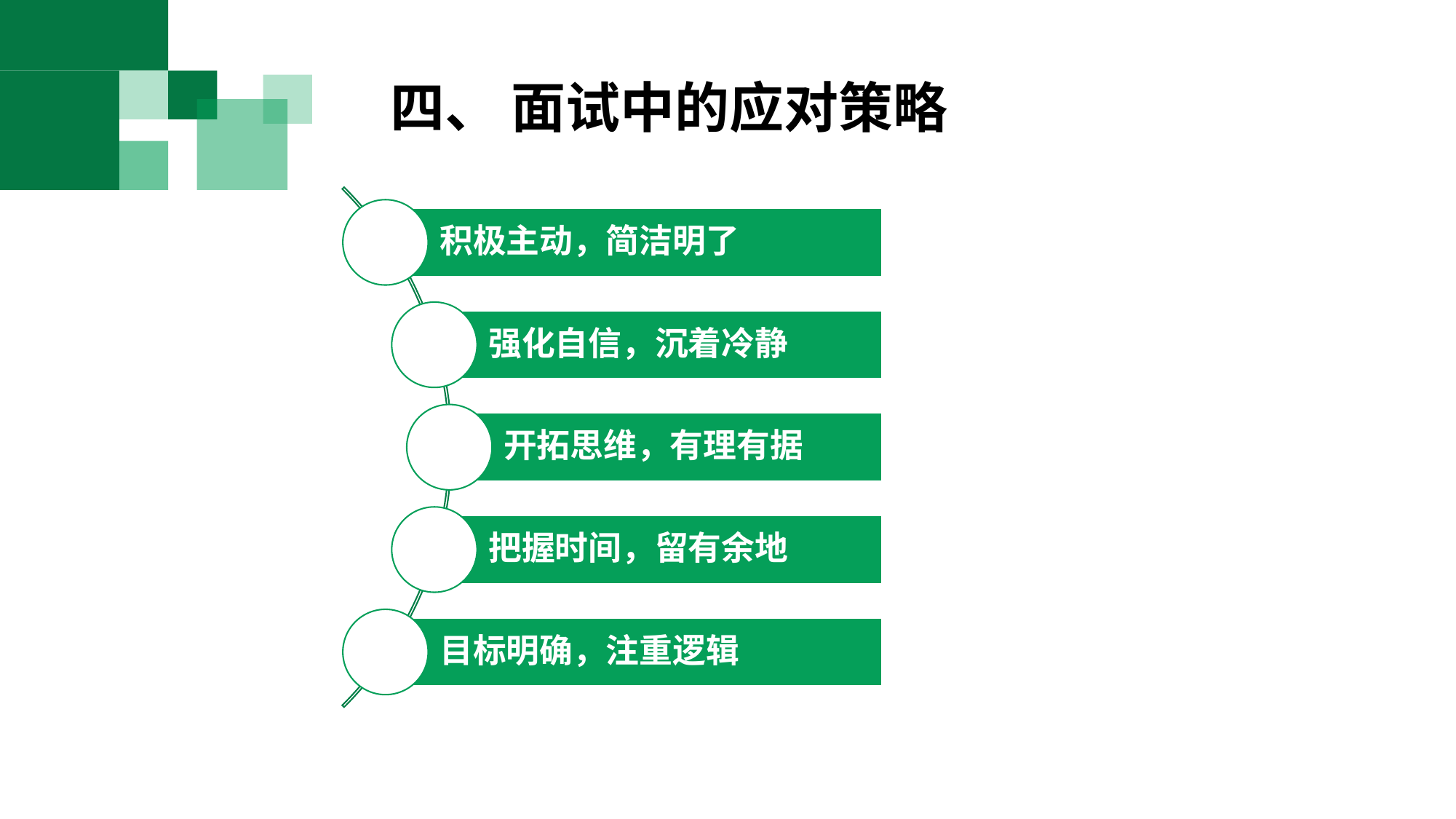

四、 面试中的应对策略
积极主动，简洁明了
强化自信，沉着冷静
开拓思维，有理有据
把握时间，留有余地
目标明确，注重逻辑